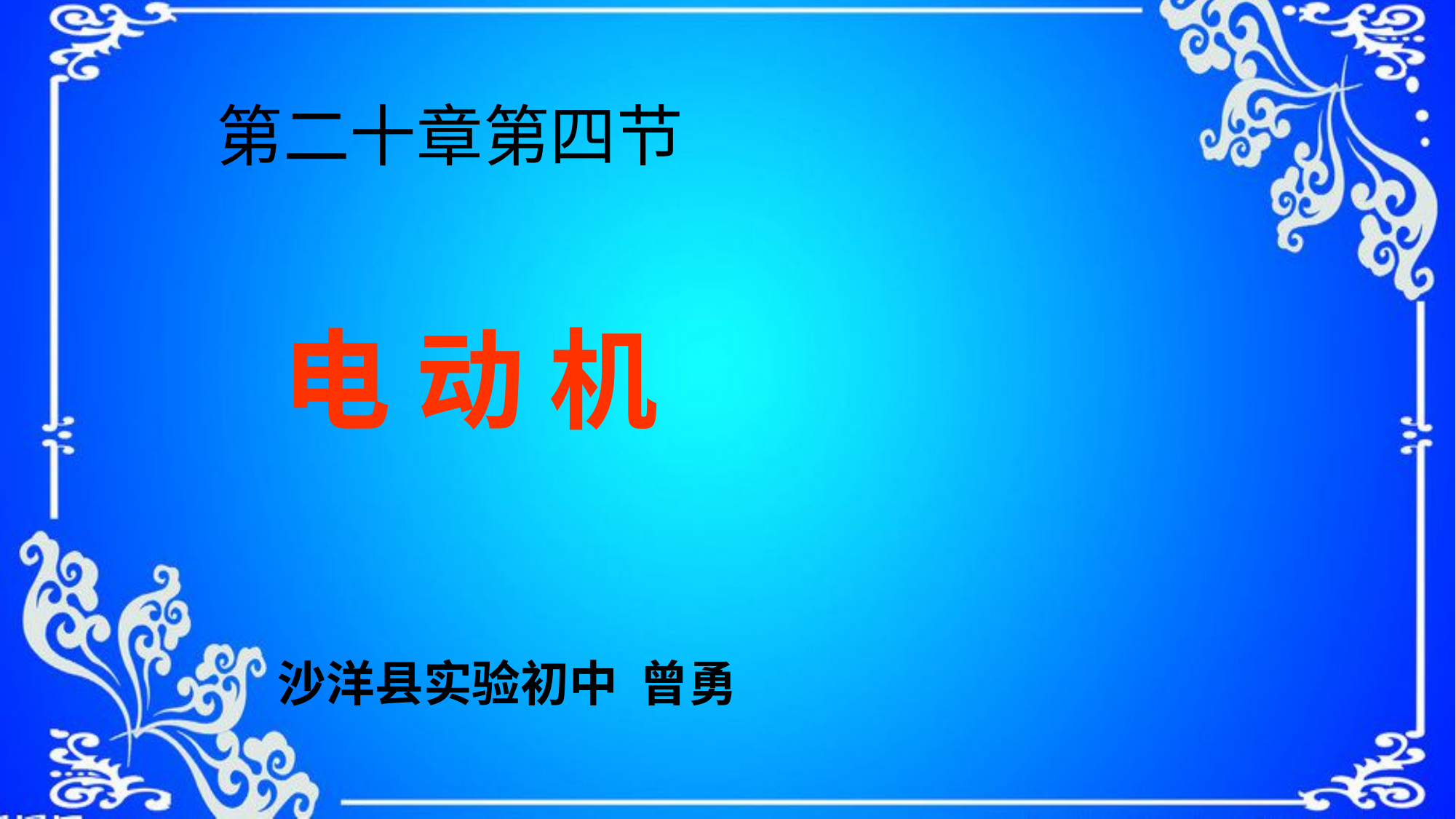

# 第二十章第四节

         电 动 机

              沙洋县实验初中  曾勇